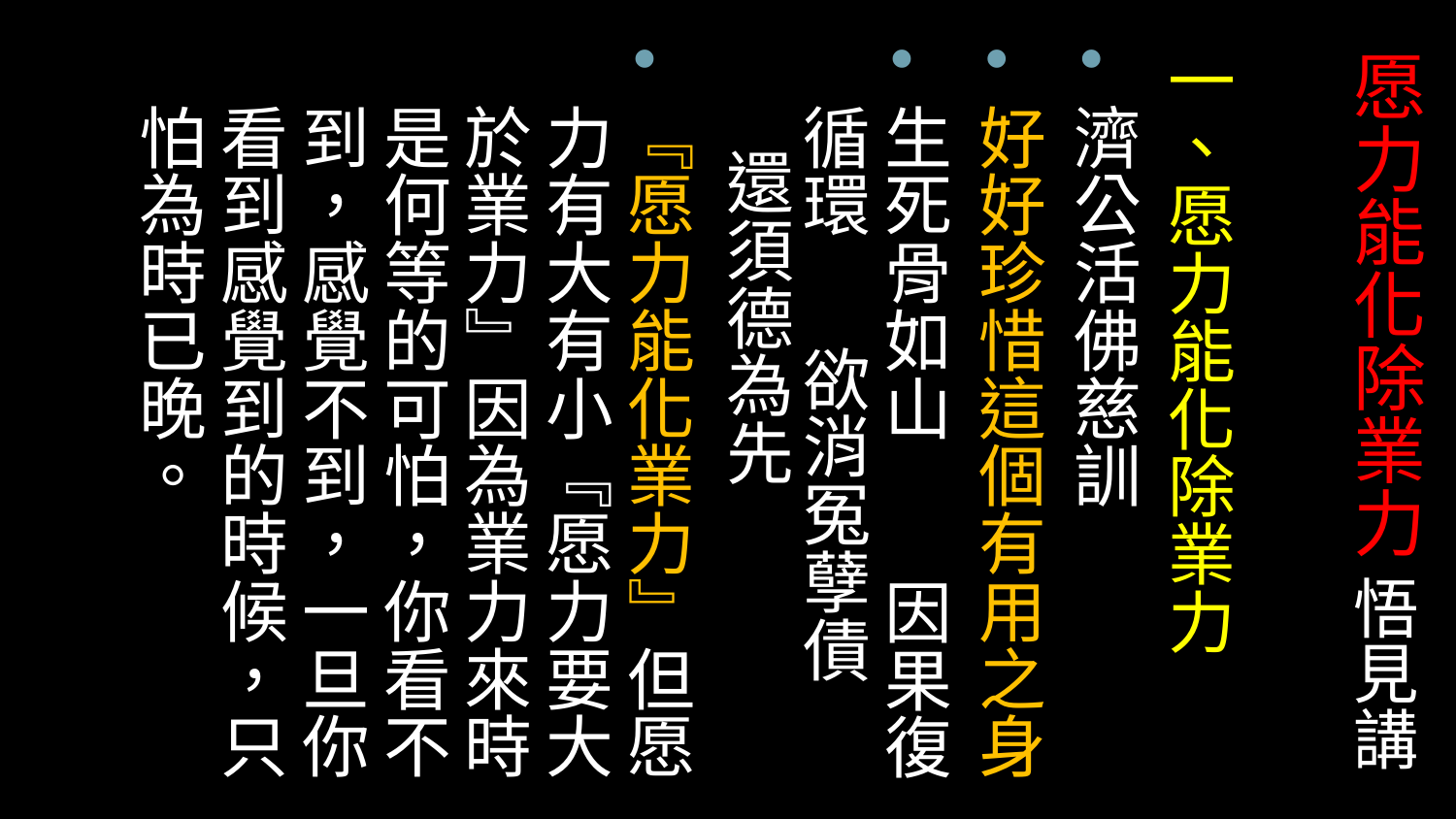

一、愿力能化除業力
濟公活佛慈訓
好好珍惜這個有用之身
生死骨如山         因果復循環       欲消冤孽債          還須德為先
『愿力能化業力』但愿力有大有小『愿力要大於業力』因為業力來時是何等的可怕，你看不到，感覺不到，一旦你看到感覺到的時候，只怕為時已晚。

# 愿力能化除業力 悟見講